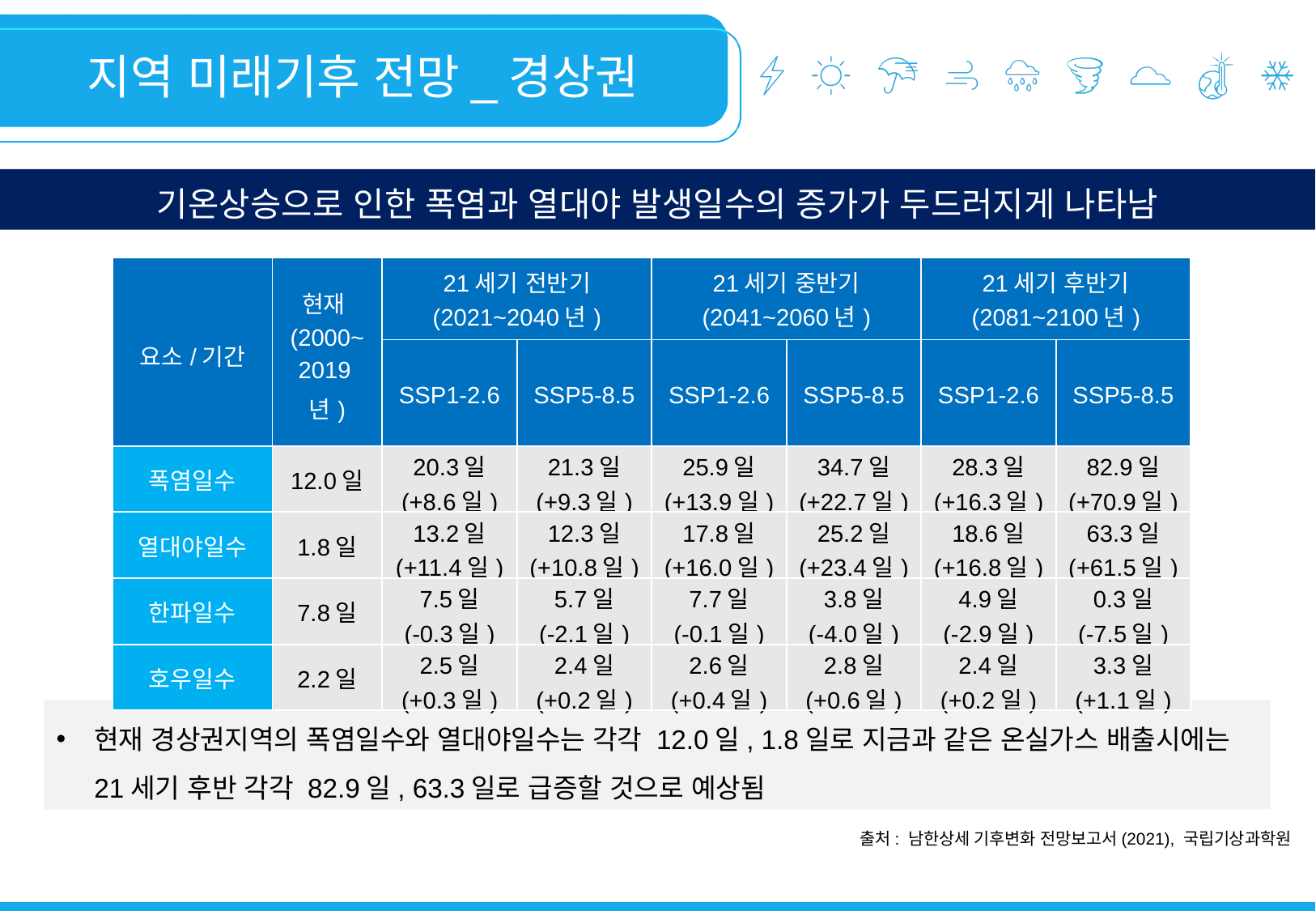

지역 미래기후 전망_경상권
기온상승으로 인한 폭염과 열대야 발생일수의 증가가 두드러지게 나타남
| 요소/기간 | 현재(2000~ 2019년) | 21세기 전반기 (2021~2040년) |  | 21세기 중반기 (2041~2060년) |  | 21세기 후반기 (2081~2100년) |  |
| --- | --- | --- | --- | --- | --- | --- | --- |
|  |  | SSP1-2.6 | SSP5-8.5 | SSP1-2.6 | SSP5-8.5 | SSP1-2.6 | SSP5-8.5 |
| 폭염일수 | 12.0일 | 20.3일 (+8.6일) | 21.3일 (+9.3일) | 25.9일 (+13.9일) | 34.7일 (+22.7일) | 28.3일 (+16.3일) | 82.9일 (+70.9일) |
| 열대야일수 | 1.8일 | 13.2일 (+11.4일) | 12.3일 (+10.8일) | 17.8일 (+16.0일) | 25.2일 (+23.4일) | 18.6일 (+16.8일) | 63.3일 (+61.5일) |
| 한파일수 | 7.8일 | 7.5일 (-0.3일) | 5.7일 (-2.1일) | 7.7일 (-0.1일) | 3.8일 (-4.0일) | 4.9일 (-2.9일) | 0.3일 (-7.5일) |
| 호우일수 | 2.2일 | 2.5일 (+0.3일) | 2.4일 (+0.2일) | 2.6일 (+0.4일) | 2.8일 (+0.6일) | 2.4일 (+0.2일) | 3.3일 (+1.1일) |
현재 경상권지역의 폭염일수와 열대야일수는 각각 12.0일, 1.8일로 지금과 같은 온실가스 배출시에는   21세기 후반 각각 82.9일, 63.3일로 급증할 것으로 예상됨
출처: 남한상세 기후변화 전망보고서(2021), 국립기상과학원